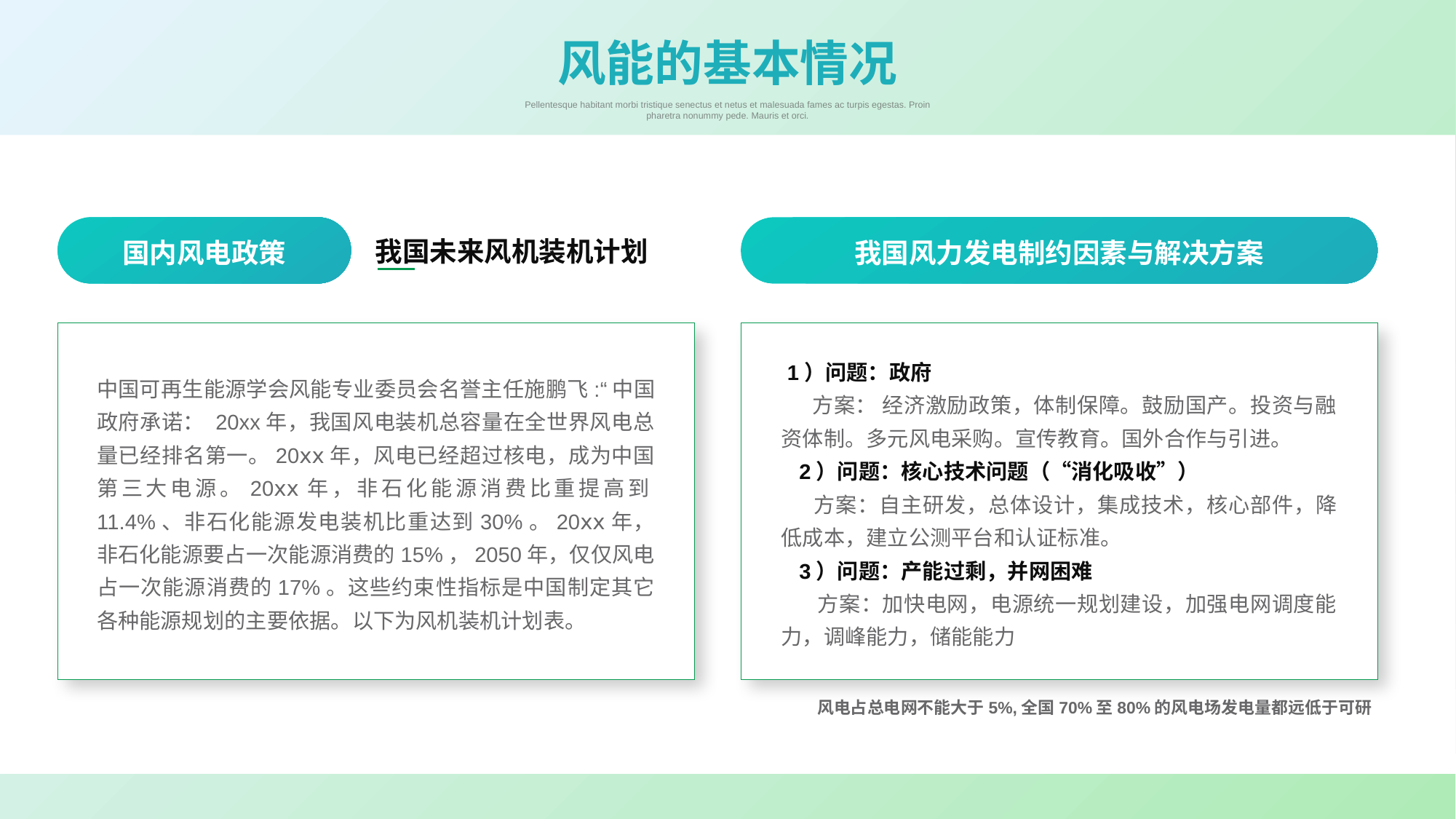

风能的基本情况
Pellentesque habitant morbi tristique senectus et netus et malesuada fames ac turpis egestas. Proin pharetra nonummy pede. Mauris et orci.

国内风电政策
我国风力发电制约因素与解决方案
我国未来风机装机计划

 1）问题：政府
     方案： 经济激励政策，体制保障。鼓励国产。投资与融资体制。多元风电采购。宣传教育。国外合作与引进。
   2）问题：核心技术问题（“消化吸收”）
     方案：自主研发，总体设计，集成技术，核心部件，降低成本，建立公测平台和认证标准。
   3）问题：产能过剩，并网困难
      方案：加快电网，电源统一规划建设，加强电网调度能力，调峰能力，储能能力
中国可再生能源学会风能专业委员会名誉主任施鹏飞:“中国政府承诺： 20xx年，我国风电装机总容量在全世界风电总量已经排名第一。20ⅹⅹ年，风电已经超过核电，成为中国第三大电源。20ⅹⅹ年，非石化能源消费比重提高到11.4%、非石化能源发电装机比重达到30%。20ⅹⅹ年，非石化能源要占一次能源消费的15%，2050年，仅仅风电占一次能源消费的17%。这些约束性指标是中国制定其它各种能源规划的主要依据。以下为风机装机计划表。
风电占总电网不能大于5%,全国70%至80%的风电场发电量都远低于可研